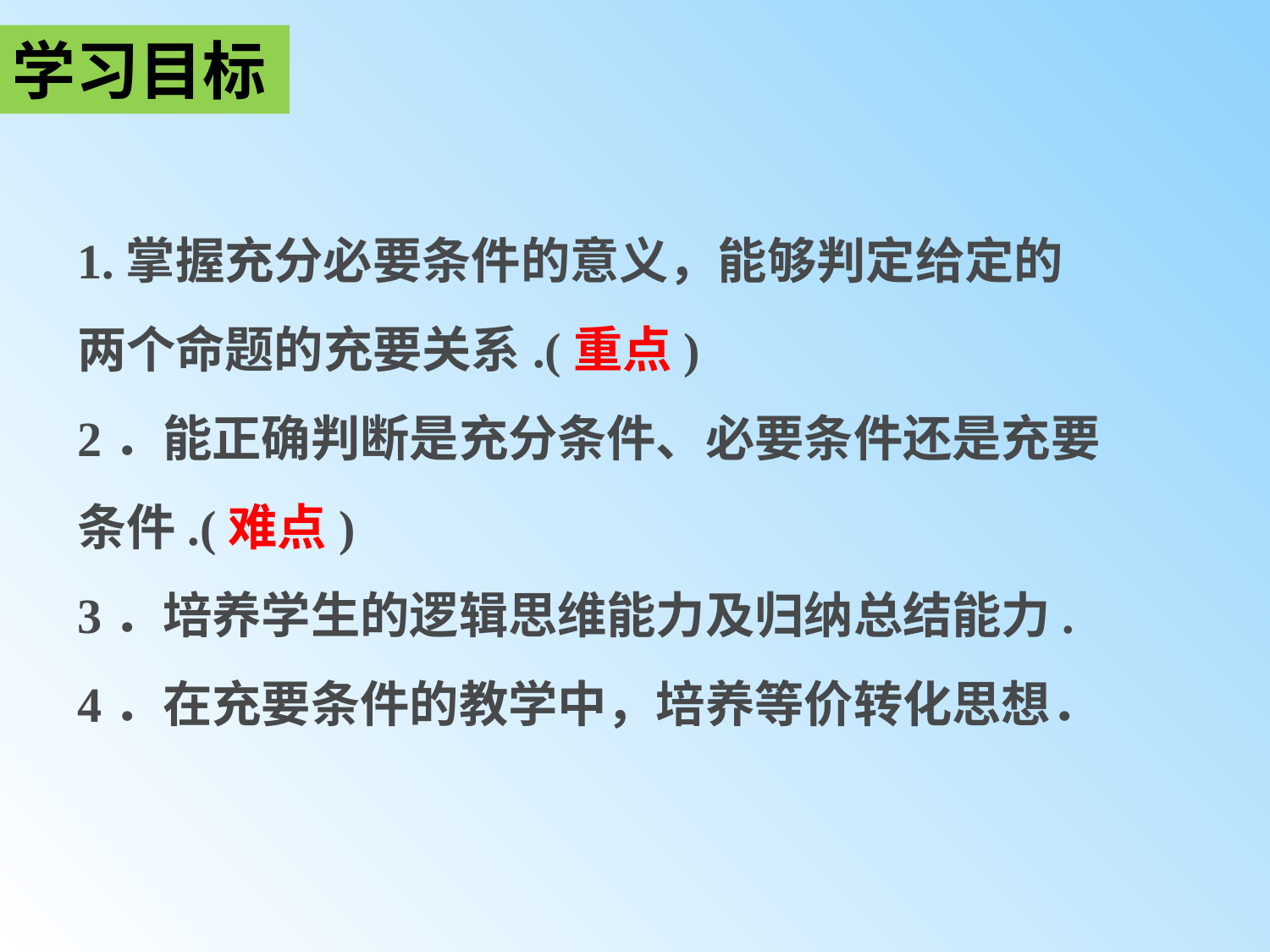

学习目标
1.掌握充分必要条件的意义，能够判定给定的
两个命题的充要关系.(重点)
2．能正确判断是充分条件、必要条件还是充要
条件.(难点)
3．培养学生的逻辑思维能力及归纳总结能力.
4．在充要条件的教学中，培养等价转化思想．